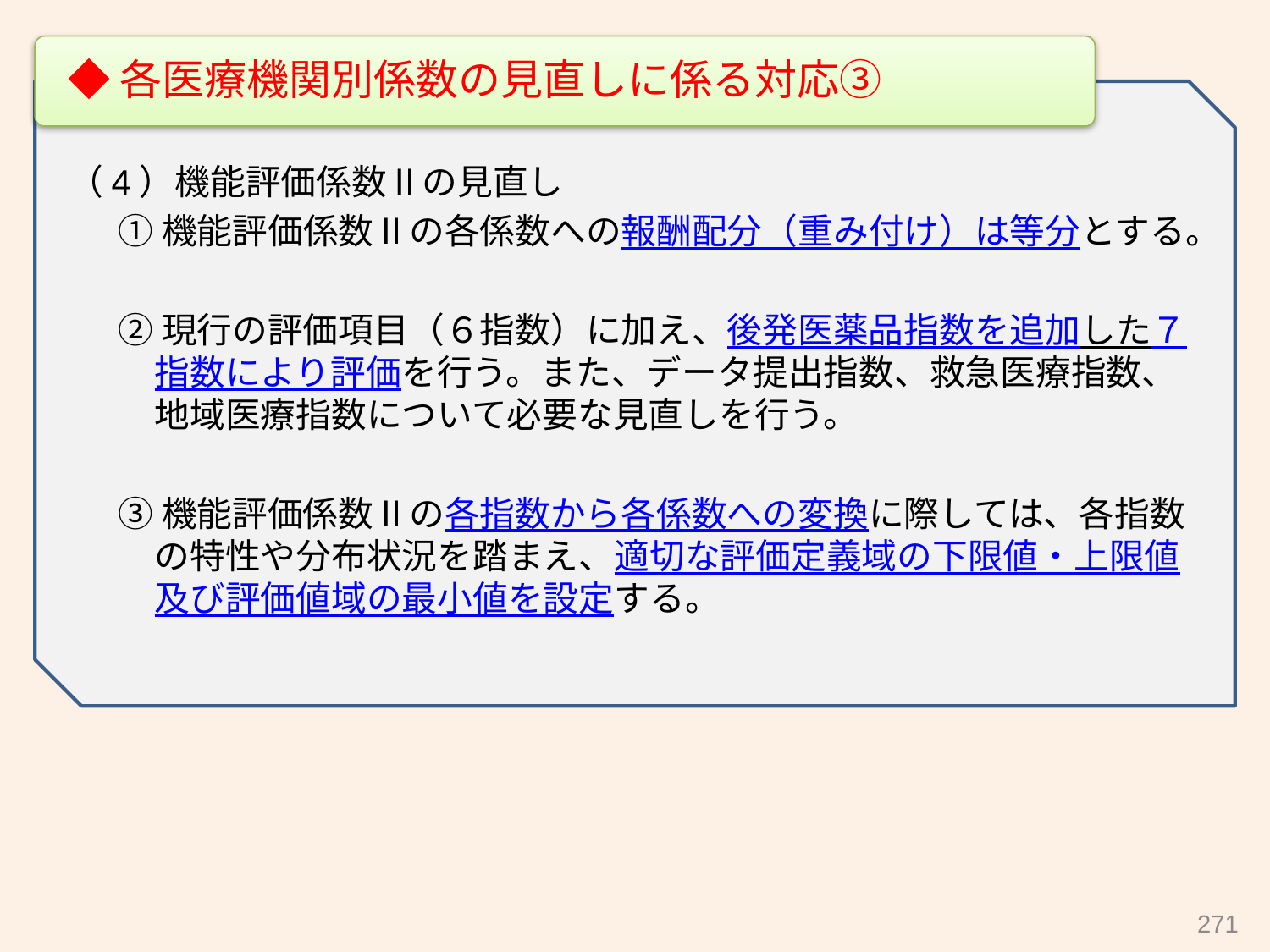

◆各医療機関別係数の見直しに係る対応③

（4）機能評価係数Ⅱの見直し
①機能評価係数Ⅱの各係数への報酬配分（重み付け）は等分とする。

②現行の評価項目（６指数）に加え、後発医薬品指数を追加した７指数により評価を行う。また、データ提出指数、救急医療指数、地域医療指数について必要な見直しを行う。

③機能評価係数Ⅱの各指数から各係数への変換に際しては、各指数の特性や分布状況を踏まえ、適切な評価定義域の下限値・上限値及び評価値域の最小値を設定する。

271